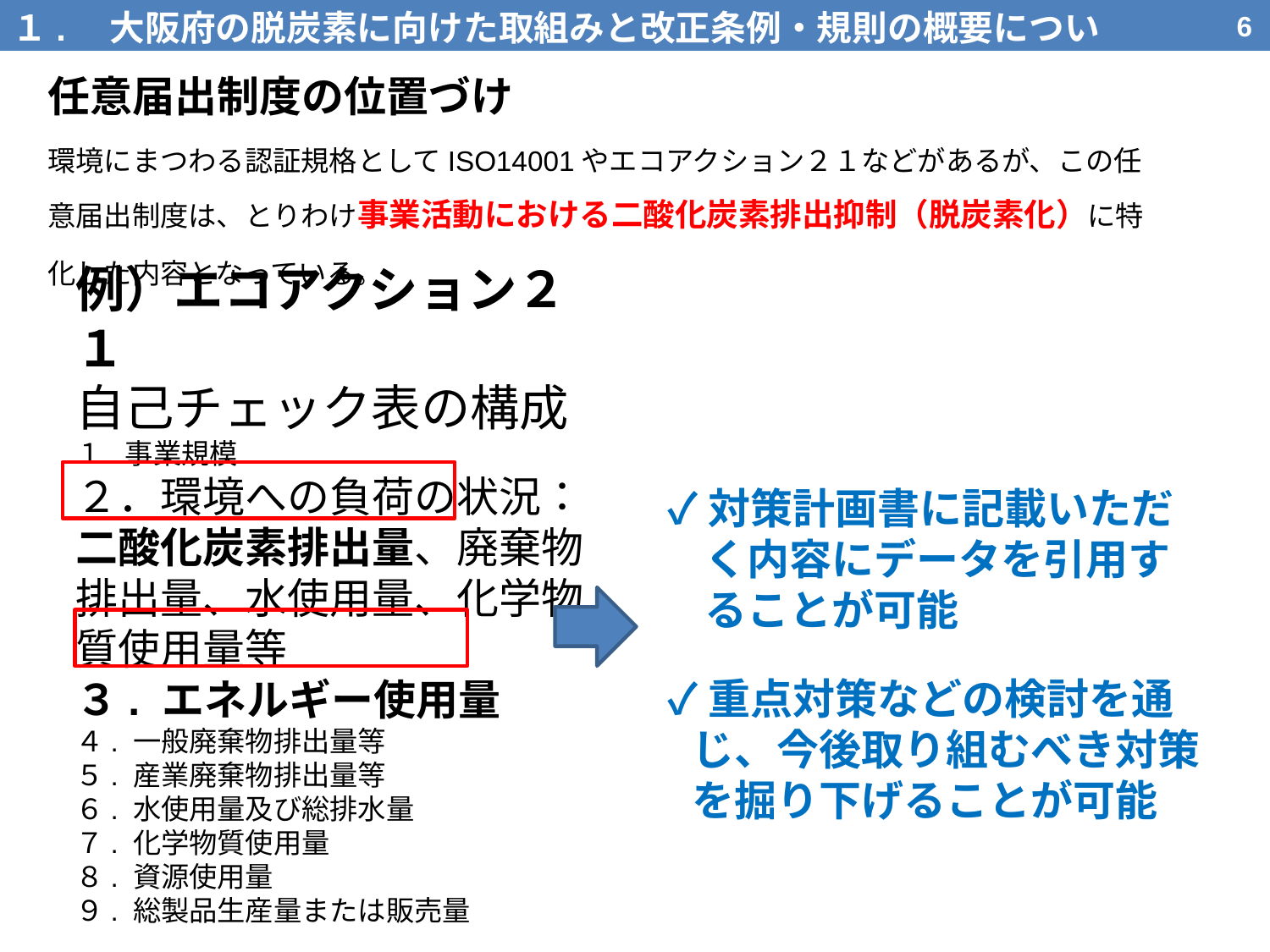

１.　大阪府の脱炭素に向けた取組みと改正条例・規則の概要について
6
任意届出制度の位置づけ
環境にまつわる認証規格としてISO14001やエコアクション２１などがあるが、この任意届出制度は、とりわけ事業活動における二酸化炭素排出抑制（脱炭素化）に特化した内容となっている。
例）エコアクション２１
自己チェック表の構成
１.事業規模
２．環境への負荷の状況：
二酸化炭素排出量、廃棄物排出量、水使用量、化学物質使用量等
３. エネルギー使用量
４. 一般廃棄物排出量等
５. 産業廃棄物排出量等
６. 水使用量及び総排水量
７. 化学物質使用量
８. 資源使用量
９. 総製品生産量または販売量

✓対策計画書に記載いただく内容にデータを引用することが可能

✓重点対策などの検討を通じ、今後取り組むべき対策を掘り下げることが可能